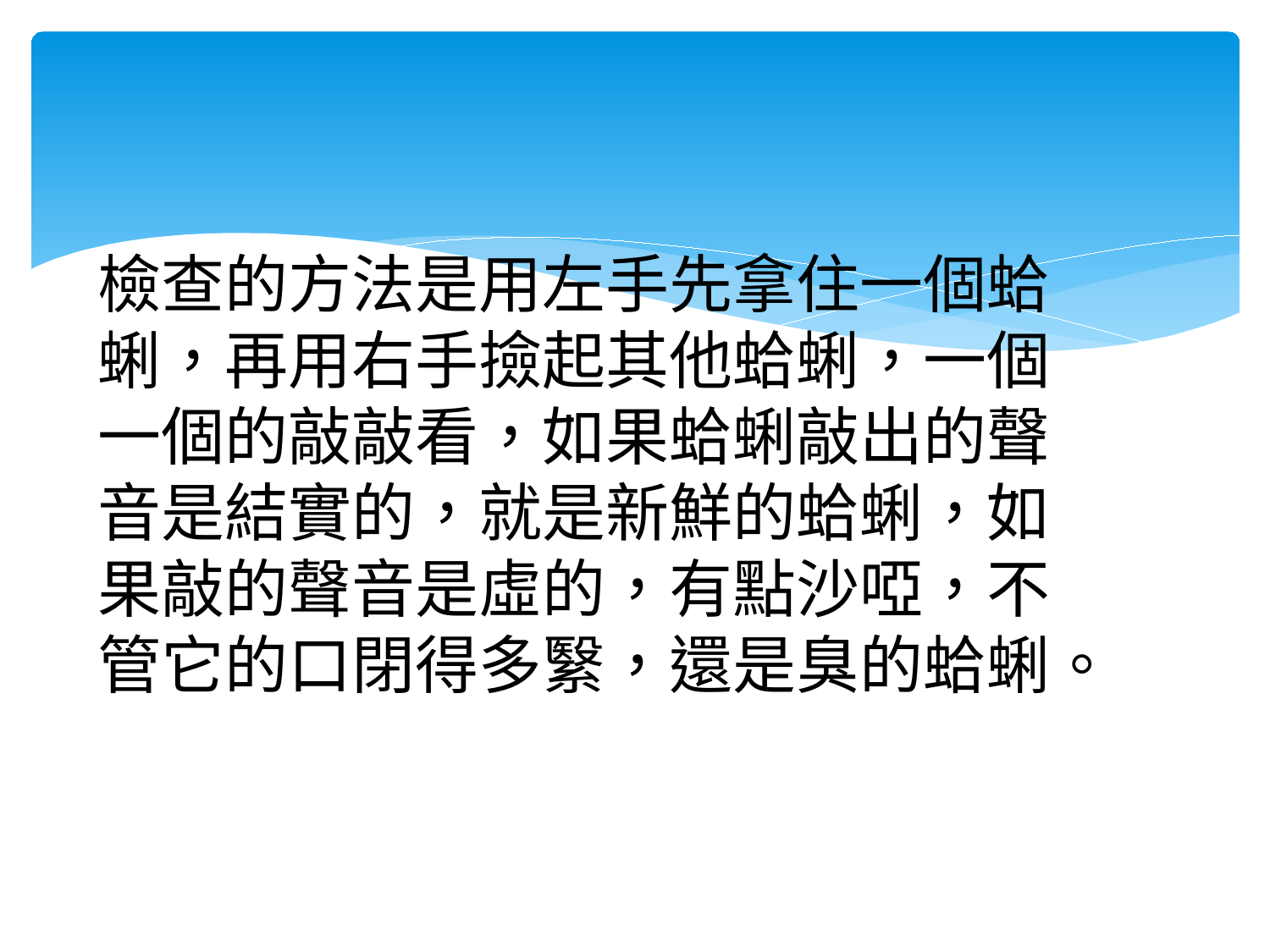

#
檢查的方法是用左手先拿住一個蛤蜊，再用右手撿起其他蛤蜊，一個一個的敲敲看，如果蛤蜊敲出的聲音是結實的，就是新鮮的蛤蜊，如果敲的聲音是虛的，有點沙啞，不管它的口閉得多繄，還是臭的蛤蜊。